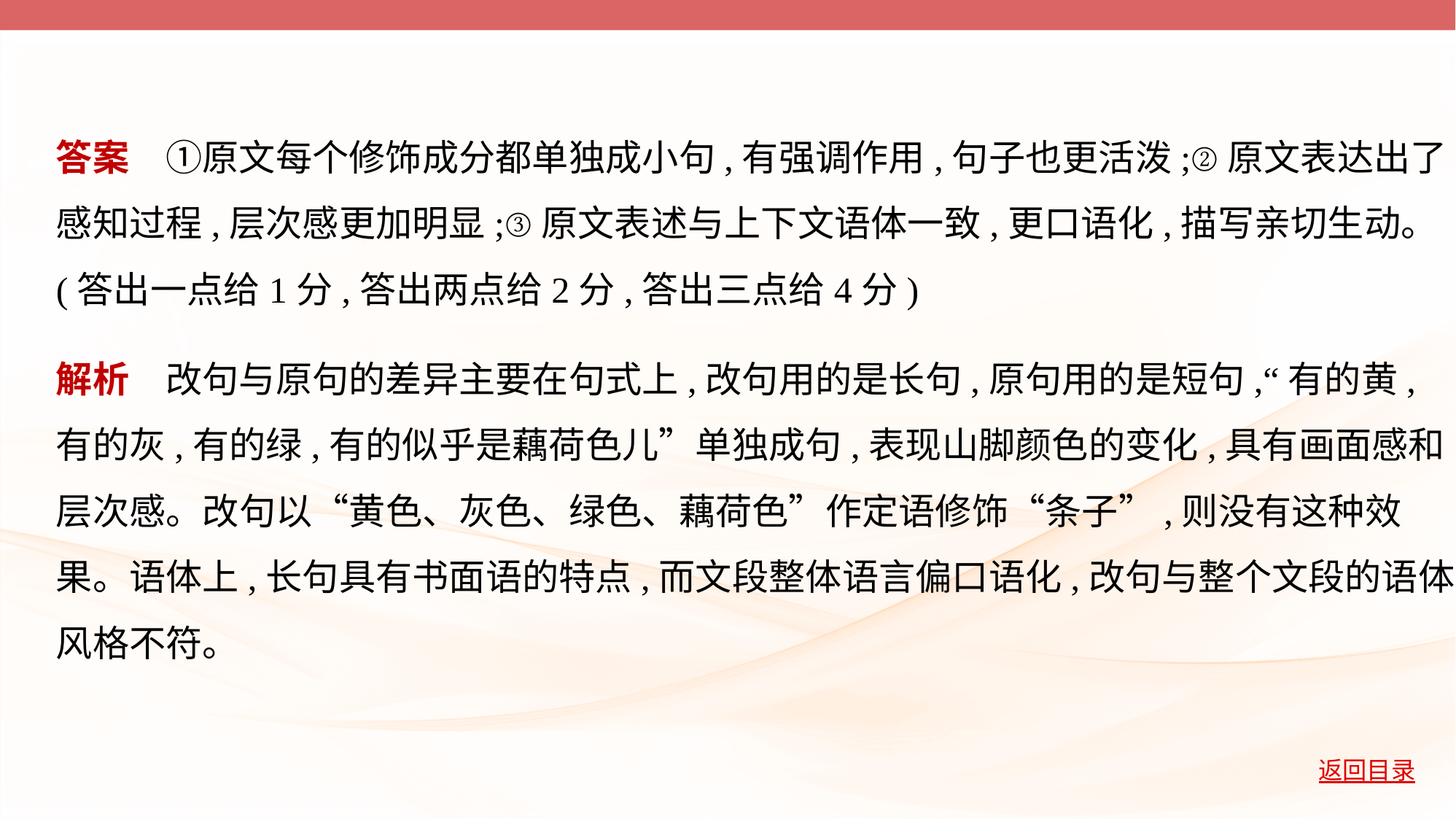

答案　①原文每个修饰成分都单独成小句,有强调作用,句子也更活泼;②原文表达出了
感知过程,层次感更加明显;③原文表述与上下文语体一致,更口语化,描写亲切生动。
(答出一点给1分,答出两点给2分,答出三点给4分)
解析　改句与原句的差异主要在句式上,改句用的是长句,原句用的是短句,“有的黄,
有的灰,有的绿,有的似乎是藕荷色儿”单独成句,表现山脚颜色的变化,具有画面感和
层次感。改句以“黄色、灰色、绿色、藕荷色”作定语修饰“条子”,则没有这种效
果。语体上,长句具有书面语的特点,而文段整体语言偏口语化,改句与整个文段的语体
风格不符。